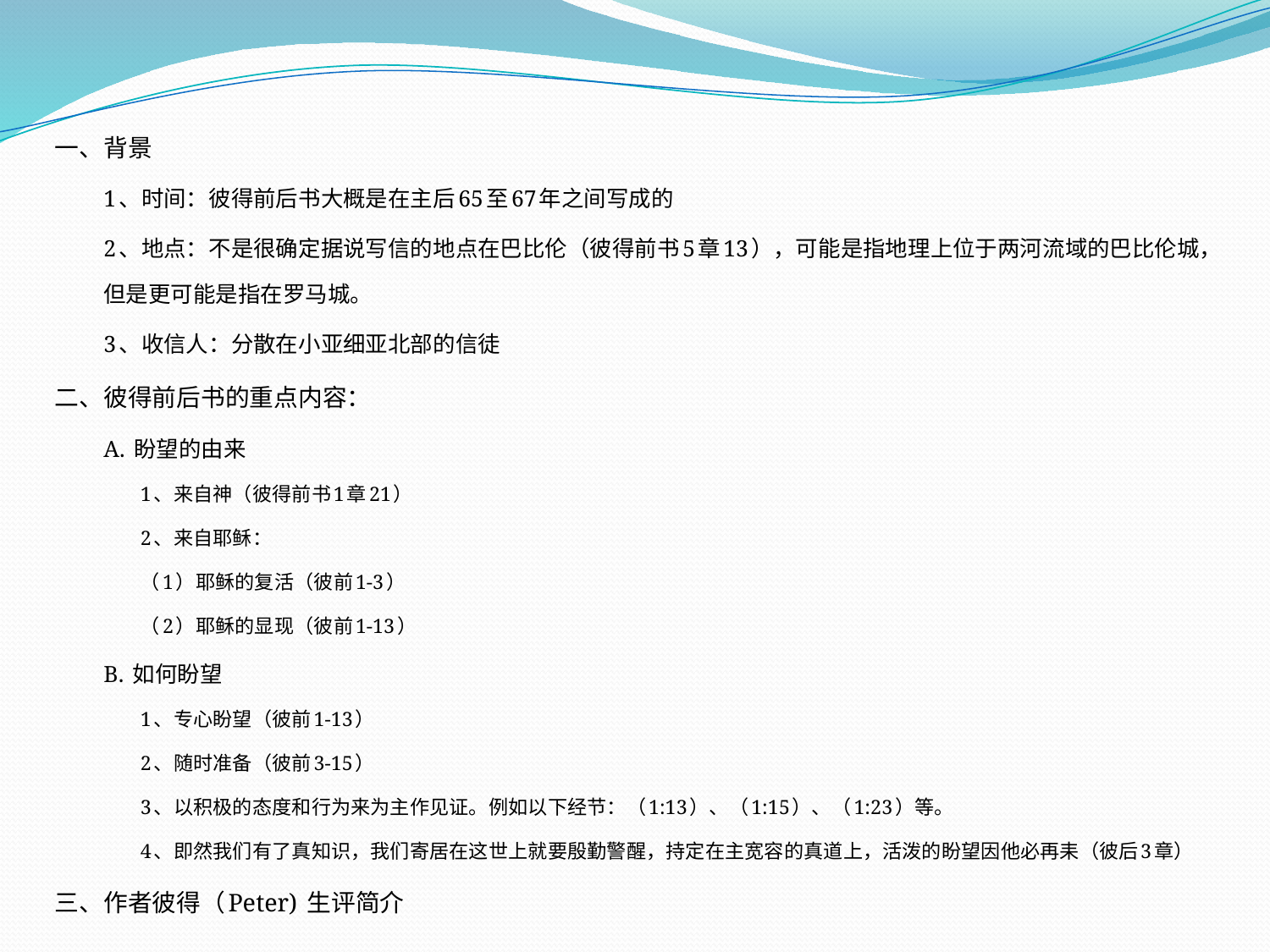

一、背景
1、时间：彼得前后书大概是在主后65至67年之间写成的
2、地点：不是很确定据说写信的地点在巴比伦（彼得前书5章13），可能是指地理上位于两河流域的巴比伦城，但是更可能是指在罗马城。
3、收信人：分散在小亚细亚北部的信徒
二、彼得前后书的重点内容：
A. 盼望的由来
1、来自神（彼得前书1章21）
2、来自耶稣：
（1）耶稣的复活（彼前1-3）
（2）耶稣的显现（彼前1-13）
B. 如何盼望
1、专心盼望（彼前1-13）
2、随时准备（彼前3-15）
3、以积极的态度和行为来为主作见证。例如以下经节：（1:13）、（1:15）、（1:23）等。
4、即然我们有了真知识，我们寄居在这世上就要殷勤警醒，持定在主宽容的真道上，活泼的盼望因他必再耒（彼后3章）
三、作者彼得（Peter) 生评简介